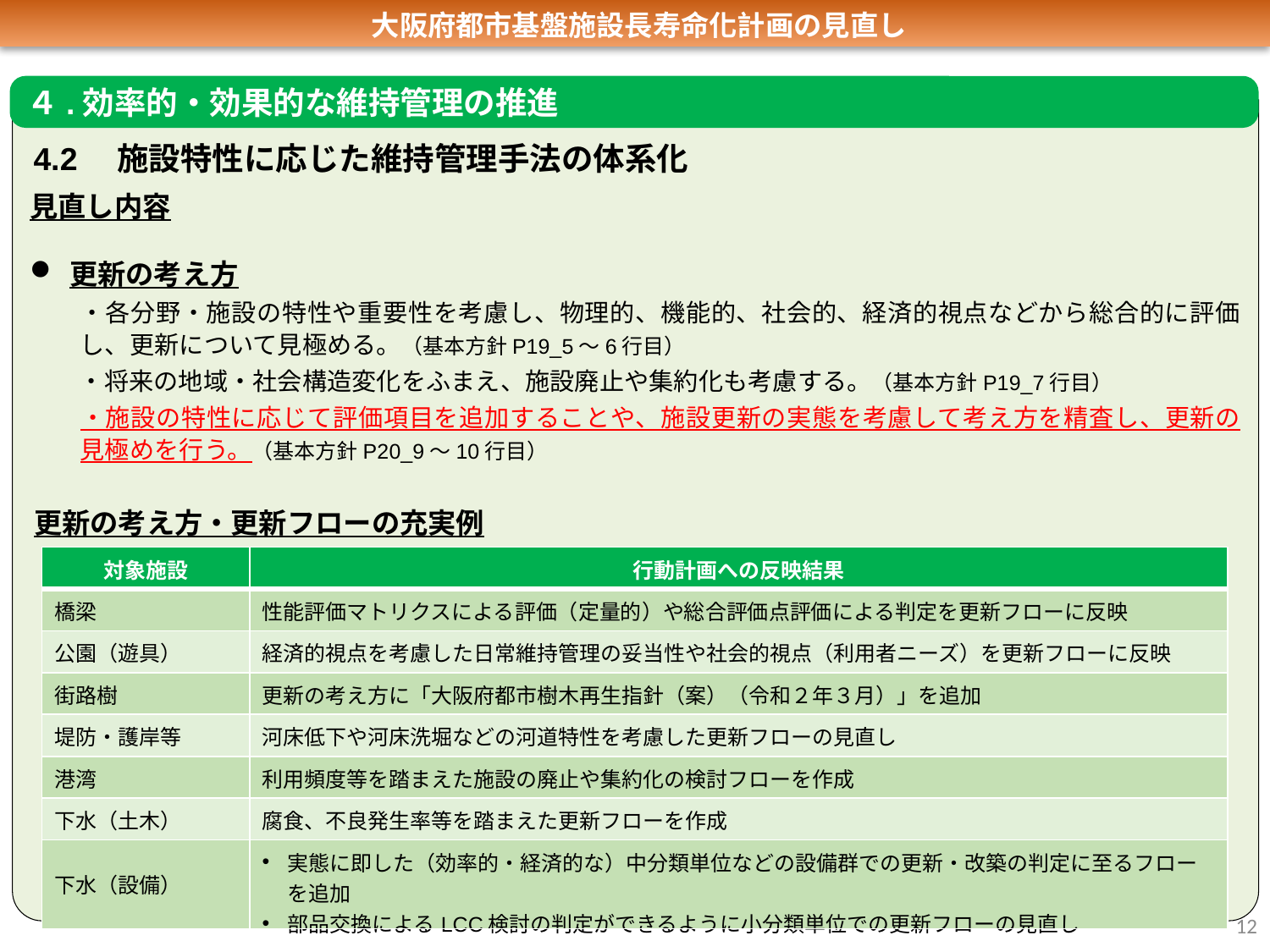

大阪府都市基盤施設長寿命化計画の見直し
４.効率的・効果的な維持管理の推進

4.2　施設特性に応じた維持管理手法の体系化

見直し内容

更新の考え方
　　・各分野・施設の特性や重要性を考慮し、物理的、機能的、社会的、経済的視点などから総合的に評価し、更新について見極める。（基本方針P19_5～6行目）
　　・将来の地域・社会構造変化をふまえ、施設廃止や集約化も考慮する。（基本方針P19_7行目）
　　・施設の特性に応じて評価項目を追加することや、施設更新の実態を考慮して考え方を精査し、更新の見極めを行う。（基本方針P20_9～10行目）
基本方針の見直しポイント
近接目視が困難な箇所の点検や、業務効率化が図れる場合には、ドローン（無人航空機）も活用する（基本方針P11_18～20行目）
維持管理DBにデータを蓄積し、長寿命化計画の立案への活用など、計画的な補修等につなげる。（基本方針P12_3～4行目）
データ蓄積により、劣化曲線の精度が向上することによっても、点検頻度を見直すことができることに留意する。（基本方針P12_28～29行目）
更新の考え方・更新フローの充実例
| 対象施設 | 行動計画への反映結果 |
| --- | --- |
| 橋梁 | 性能評価マトリクスによる評価（定量的）や総合評価点評価による判定を更新フローに反映 |
| 公園（遊具） | 経済的視点を考慮した⽇常維持管理の妥当性や社会的視点（利⽤者ニーズ）を更新フローに反映 |
| 街路樹 | 更新の考え⽅に「大阪府都市樹木再生指針（案）（令和２年３月）」を追加 |
| 堤防・護岸等 | 河床低下や河床洗堀などの河道特性を考慮した更新フローの⾒直し |
| 港湾 | 利⽤頻度等を踏まえた施設の廃止や集約化の検討フローを作成 |
| 下水（土木） | 腐⾷、不良発⽣率等を踏まえた更新フローを作成 |
| 下水（設備） | 実態に即した（効率的・経済的な）中分類単位などの設備群での更新・改築の判定に⾄るフローを追加 部品交換によるLCC検討の判定ができるように⼩分類単位での更新フローの⾒直し |
12